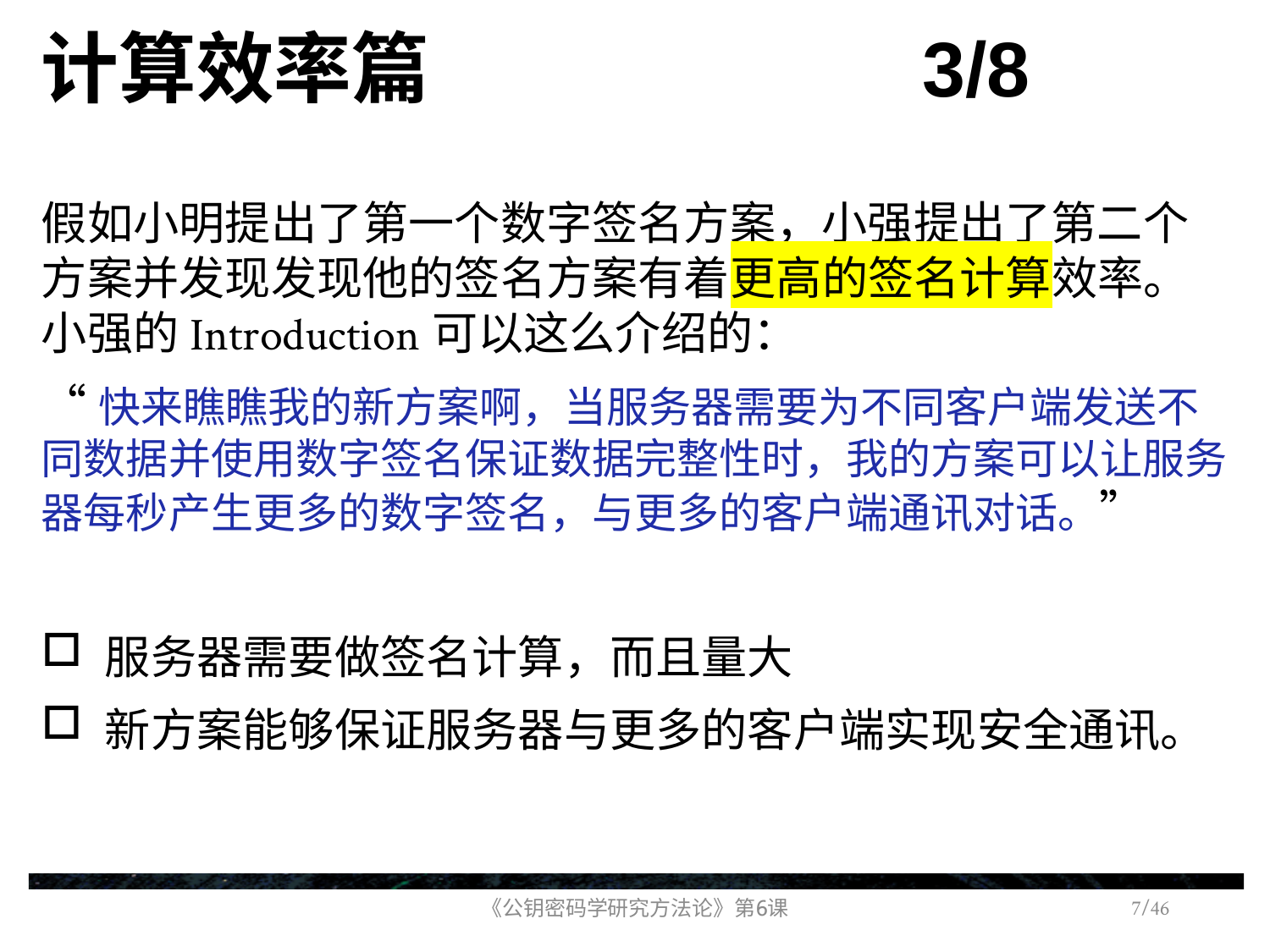

# 计算效率篇                           3/8
假如小明提出了第一个数字签名方案，小强提出了第二个方案并发现发现他的签名方案有着更高的签名计算效率。小强的Introduction可以这么介绍的：
“快来瞧瞧我的新方案啊，当服务器需要为不同客户端发送不同数据并使用数字签名保证数据完整性时，我的方案可以让服务器每秒产生更多的数字签名，与更多的客户端通讯对话。”

服务器需要做签名计算，而且量大
新方案能够保证服务器与更多的客户端实现安全通讯。
《公钥密码学研究方法论》第6课
7/46